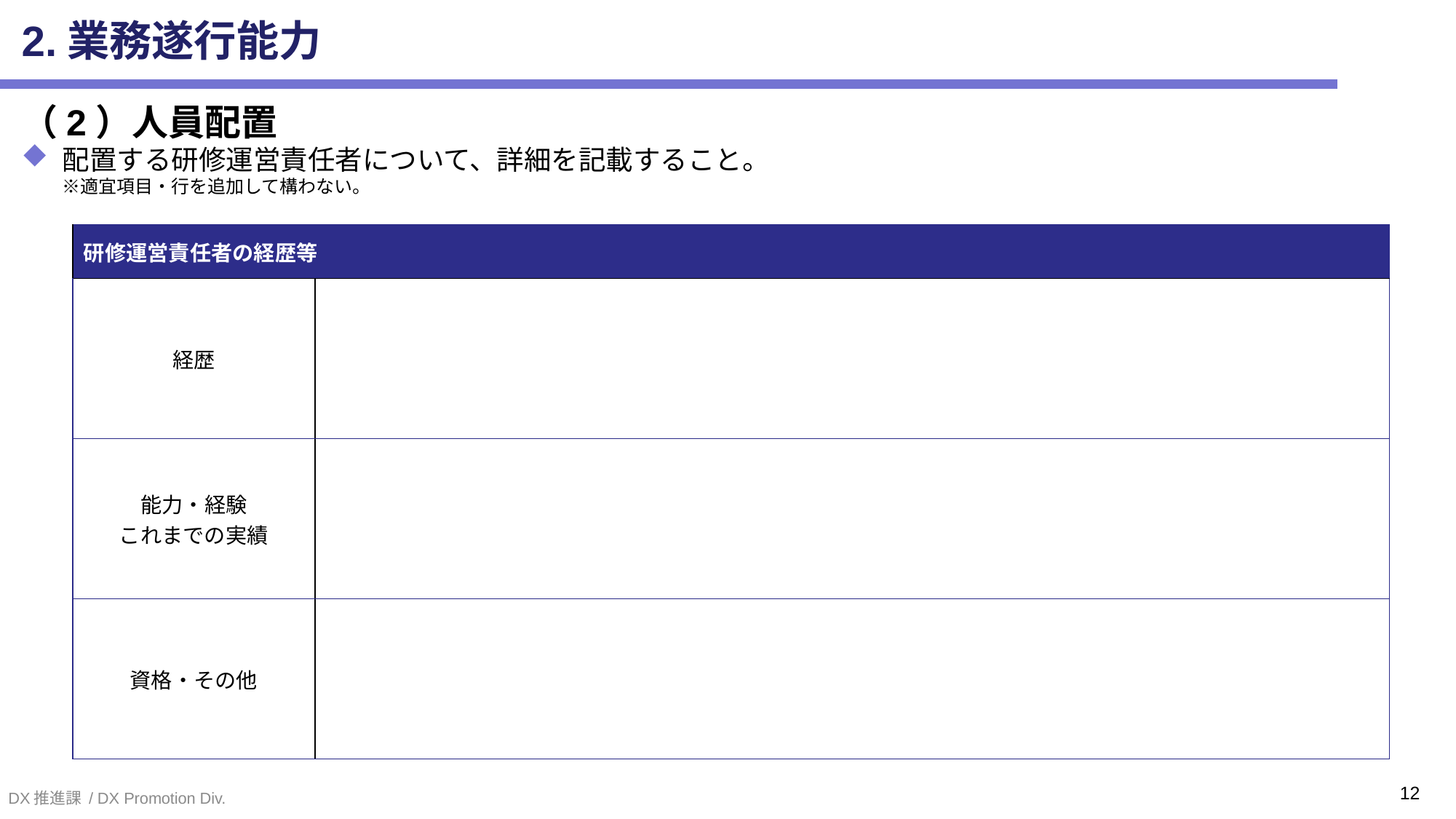

# 2.業務遂行能力
（2）人員配置
配置する研修運営責任者について、詳細を記載すること。
※適宜項目・行を追加して構わない。
| 研修運営責任者の経歴等 |  |
| --- | --- |
| 経歴 |  |
| 能力・経験 これまでの実績 |  |
| 資格・その他 |  |
DX推進課 / DX Promotion Div.
12